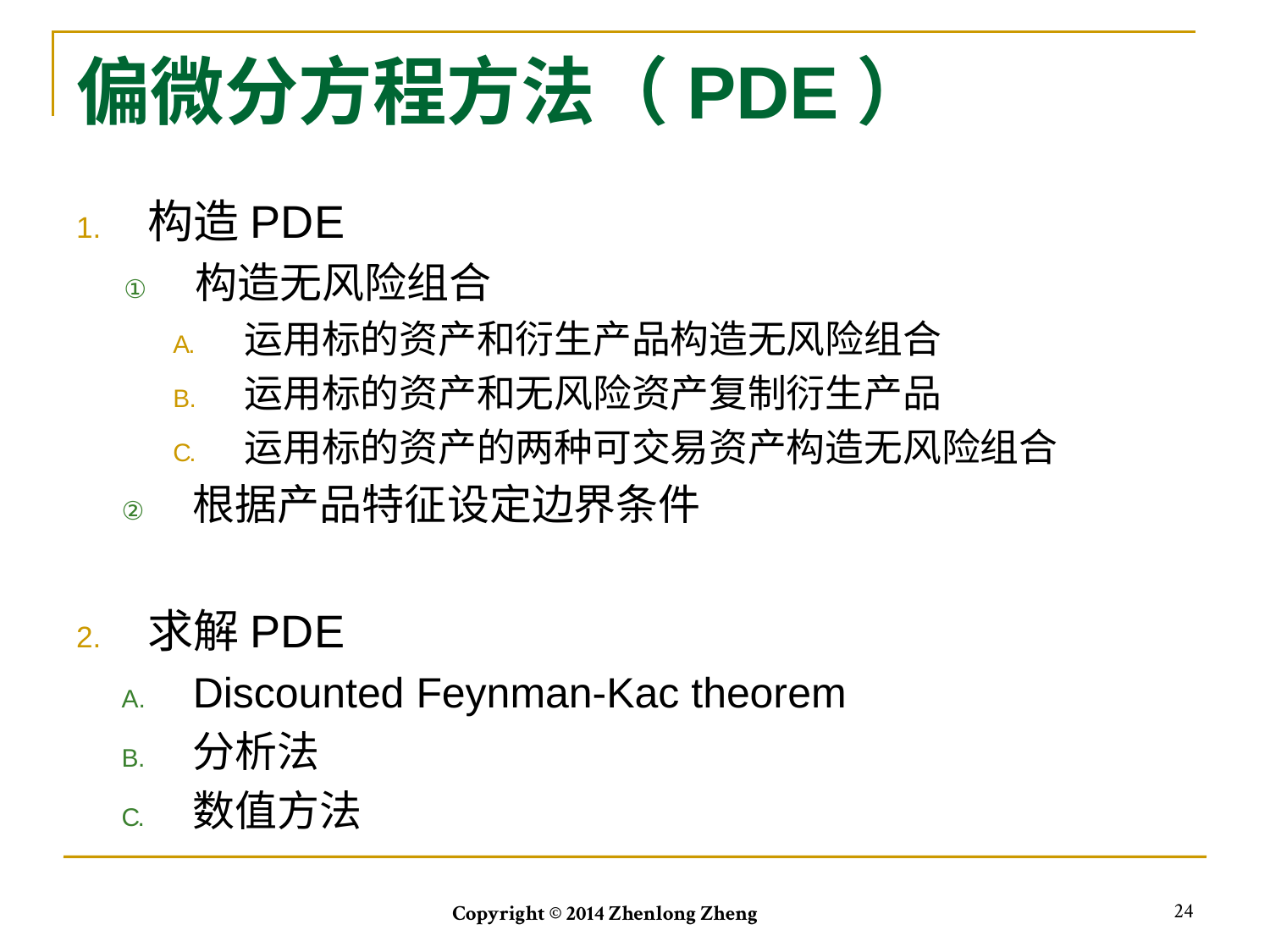

# 偏微分方程方法（PDE）
构造PDE
构造无风险组合
运用标的资产和衍生产品构造无风险组合
运用标的资产和无风险资产复制衍生产品
运用标的资产的两种可交易资产构造无风险组合
根据产品特征设定边界条件

求解PDE
Discounted Feynman-Kac theorem
分析法
数值方法

24
Copyright © 2014 Zhenlong Zheng